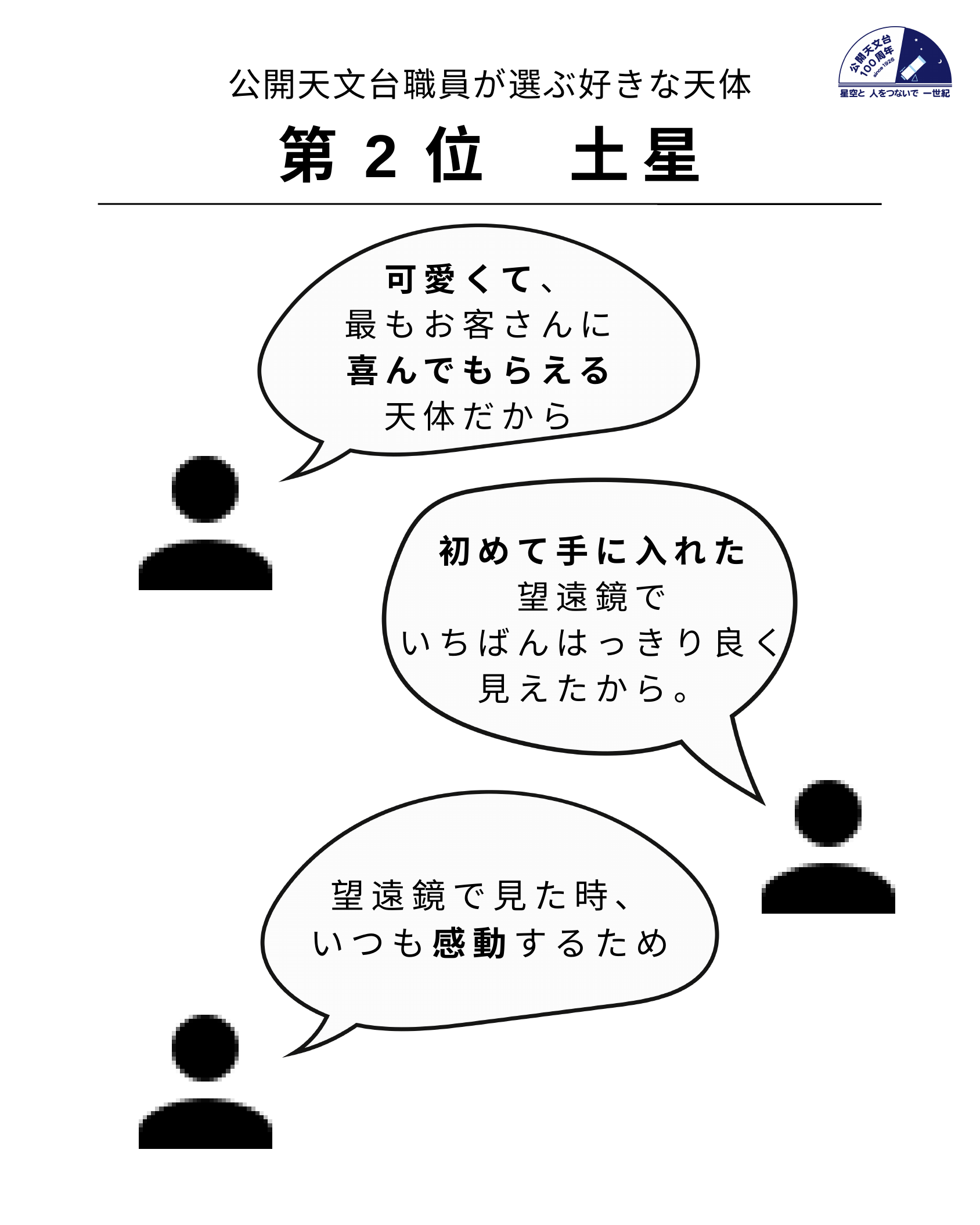

公開天文台職員が選ぶ好きな天体
第2位　土星

可愛くて、
最もお客さんに
喜んでもらえる
天体だから

初めて手に入れた
望遠鏡で
いちばんはっきり良く
見えたから。

望遠鏡で見た時、
いつも感動するため